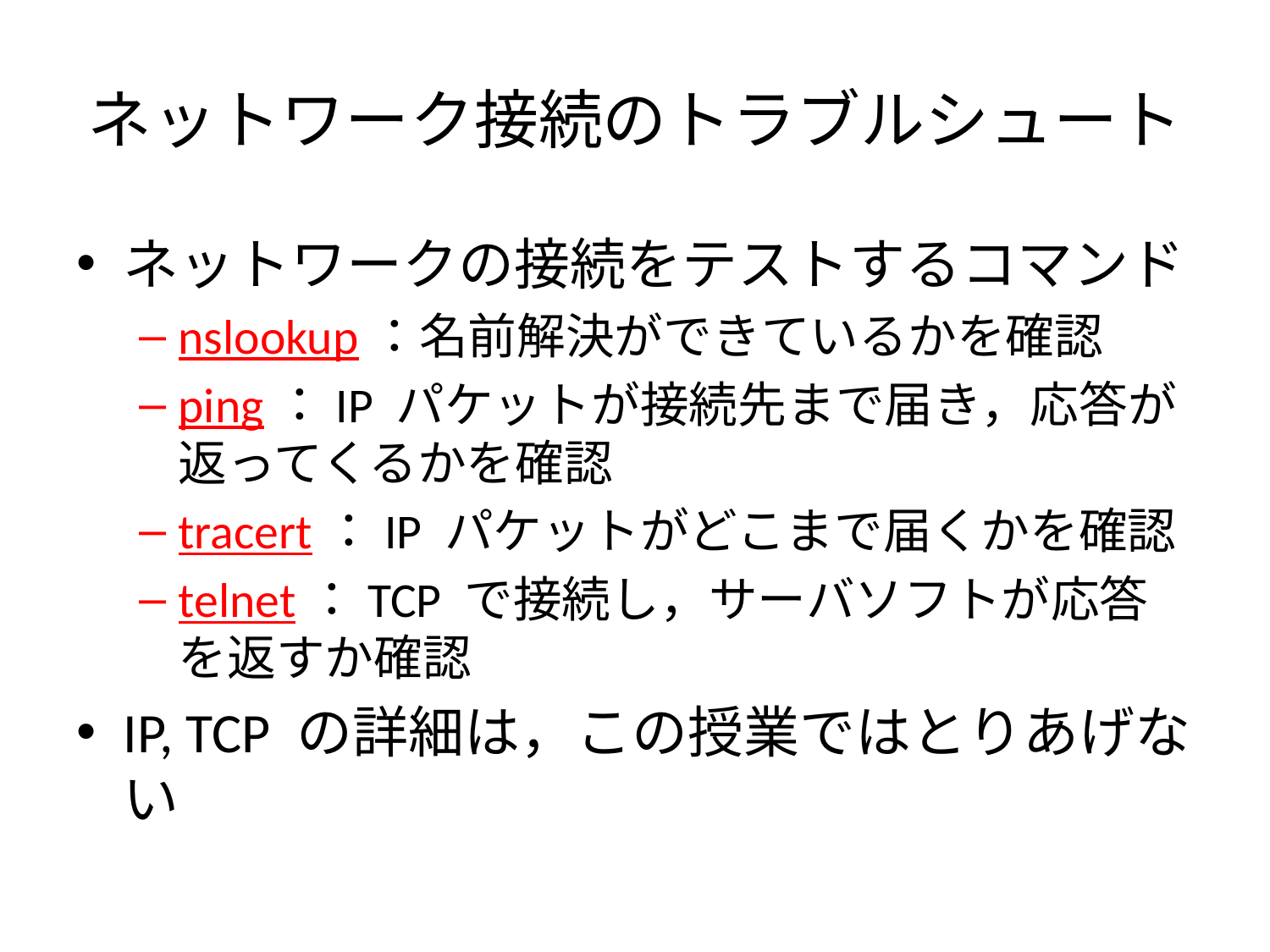

# ネットワーク接続のトラブルシュート
ネットワークの接続をテストするコマンド
nslookup：名前解決ができているかを確認
ping：IP パケットが接続先まで届き，応答が返ってくるかを確認
tracert：IP パケットがどこまで届くかを確認
telnet：TCP で接続し，サーバソフトが応答を返すか確認
IP, TCP の詳細は，この授業ではとりあげない